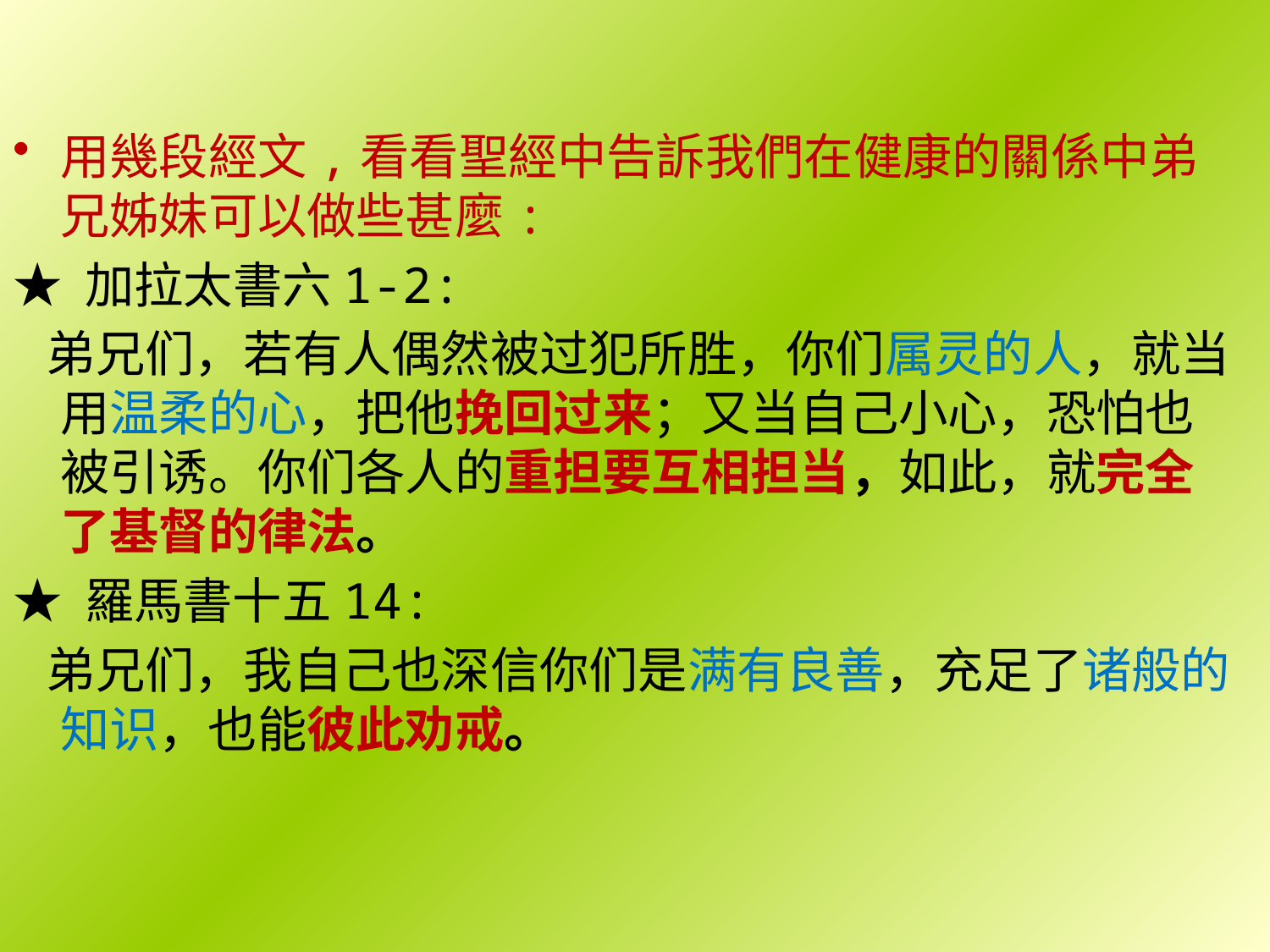

用幾段經文,看看聖經中告訴我們在健康的關係中弟兄姊妹可以做些甚麼:
★ 加拉太書六1-2:
  弟兄们，若有人偶然被过犯所胜，你们属灵的人，就当用温柔的心，把他挽回过来；又当自己小心，恐怕也被引诱。你们各人的重担要互相担当，如此，就完全了基督的律法。
★ 羅馬書十五14:
  弟兄们，我自己也深信你们是满有良善，充足了诸般的知识，也能彼此劝戒。